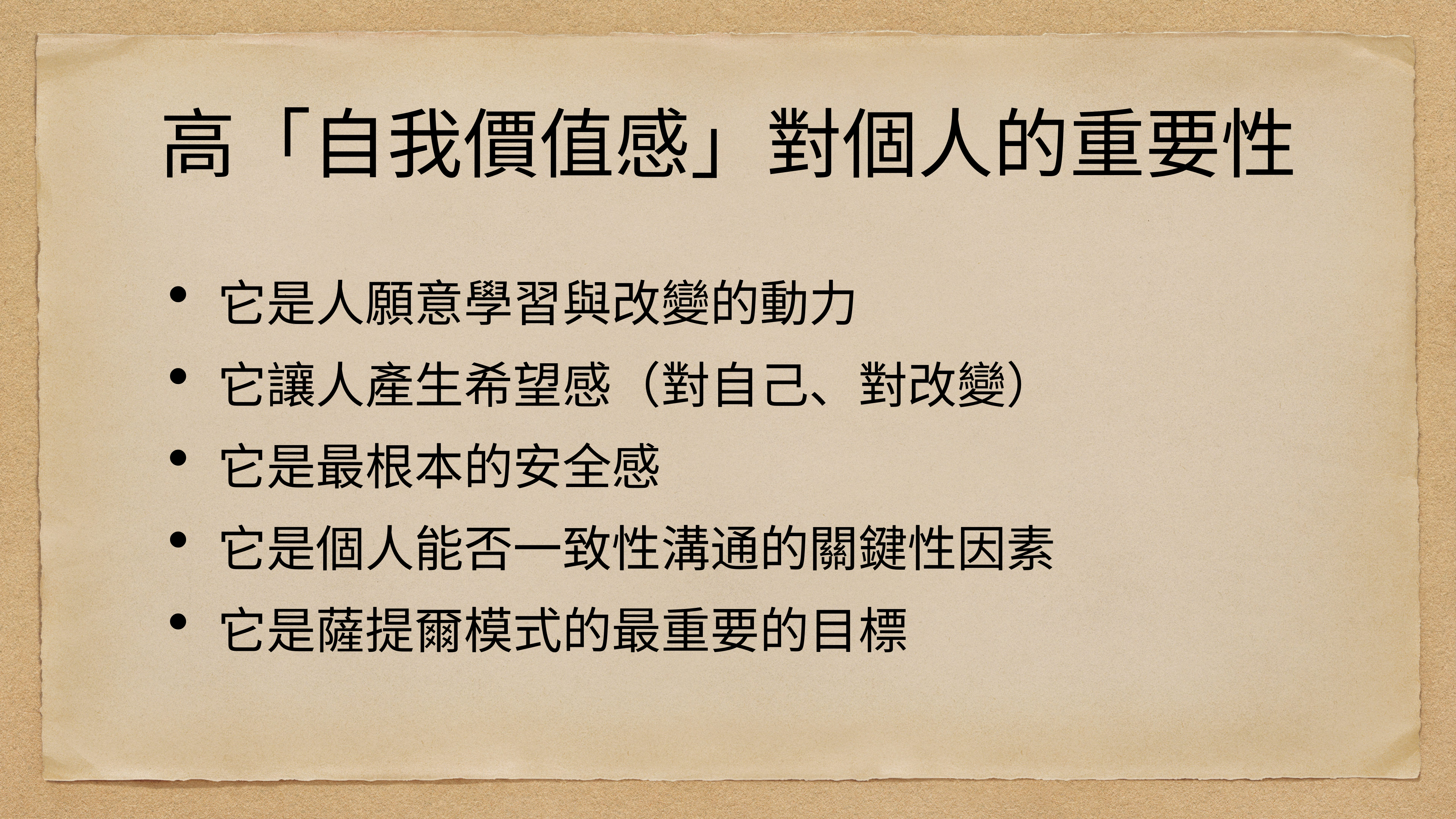

高「自我價值感」對個人的重要性
它是人願意學習與改變的動力
它讓人產生希望感（對自己、對改變）
它是最根本的安全感
它是個人能否一致性溝通的關鍵性因素
它是薩提爾模式的最重要的目標